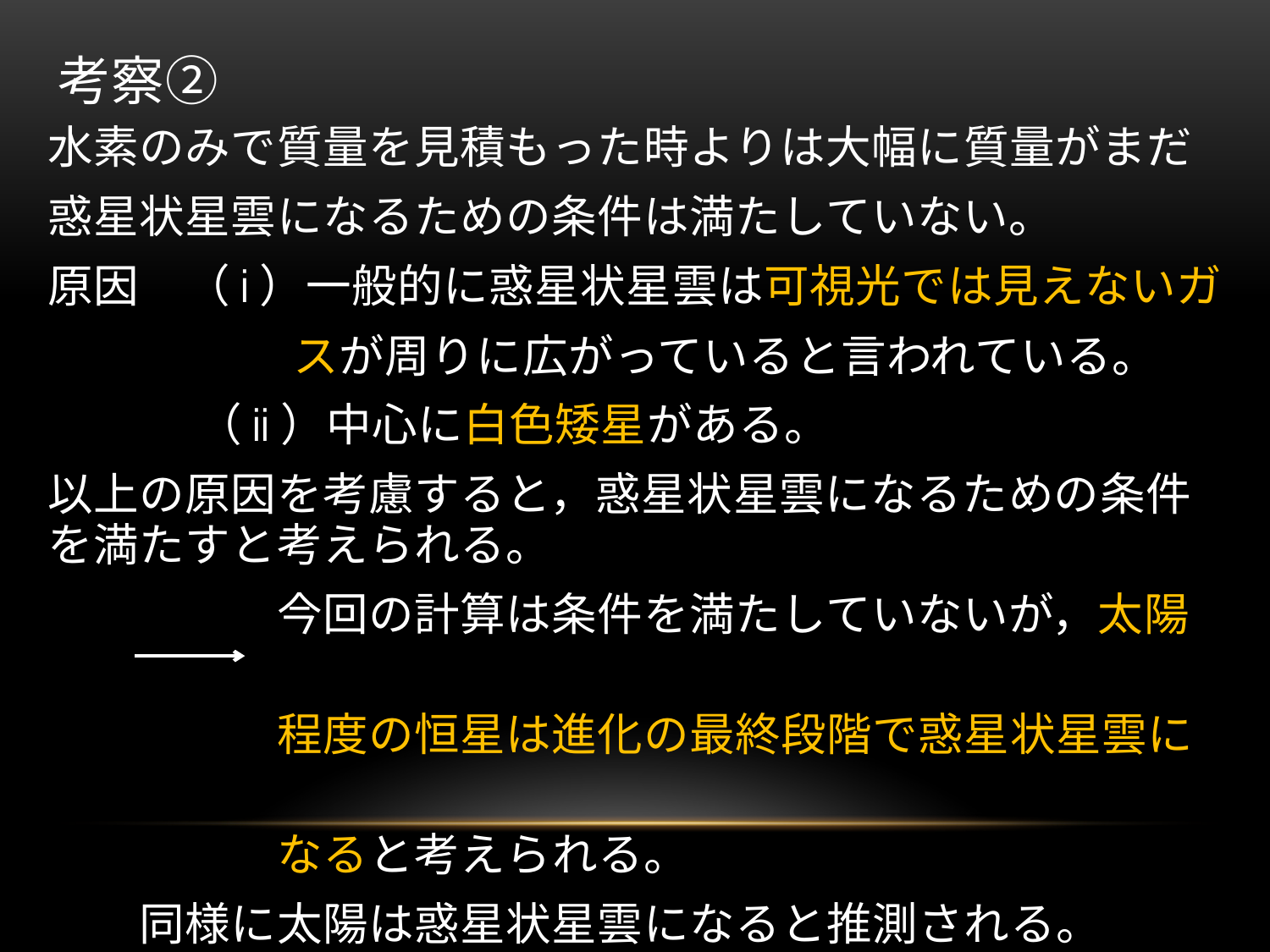

# 考察②
水素のみで質量を見積もった時よりは大幅に質量がまだ
惑星状星雲になるための条件は満たしていない。
原因　（i）一般的に惑星状星雲は可視光では見えないガ
                      スが周りに広がっていると言われている。
             （ii）中心に白色矮星がある。
以上の原因を考慮すると，惑星状星雲になるための条件を満たすと考えられる。
　　　　　今回の計算は条件を満たしていないが，太陽
　　　　　程度の恒星は進化の最終段階で惑星状星雲に
　　　　　なると考えられる。
　　同様に太陽は惑星状星雲になると推測される。